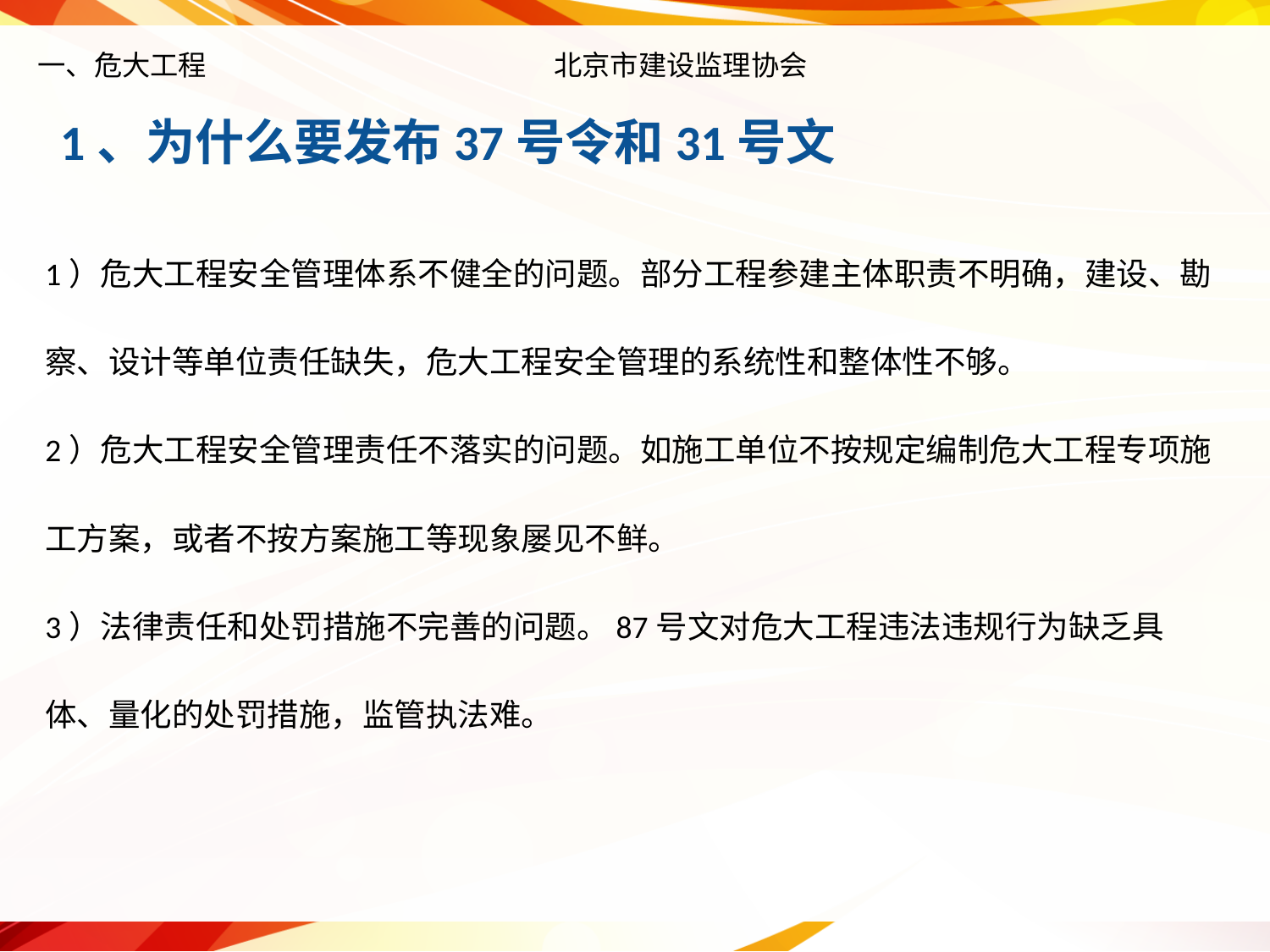

# 一、危大工程                                                       北京市建设监理协会
1、为什么要发布37号令和31号文

1）危大工程安全管理体系不健全的问题。部分工程参建主体职责不明确，建设、勘察、设计等单位责任缺失，危大工程安全管理的系统性和整体性不够。
2）危大工程安全管理责任不落实的问题。如施工单位不按规定编制危大工程专项施工方案，或者不按方案施工等现象屡见不鲜。
3）法律责任和处罚措施不完善的问题。87号文对危大工程违法违规行为缺乏具体、量化的处罚措施，监管执法难。